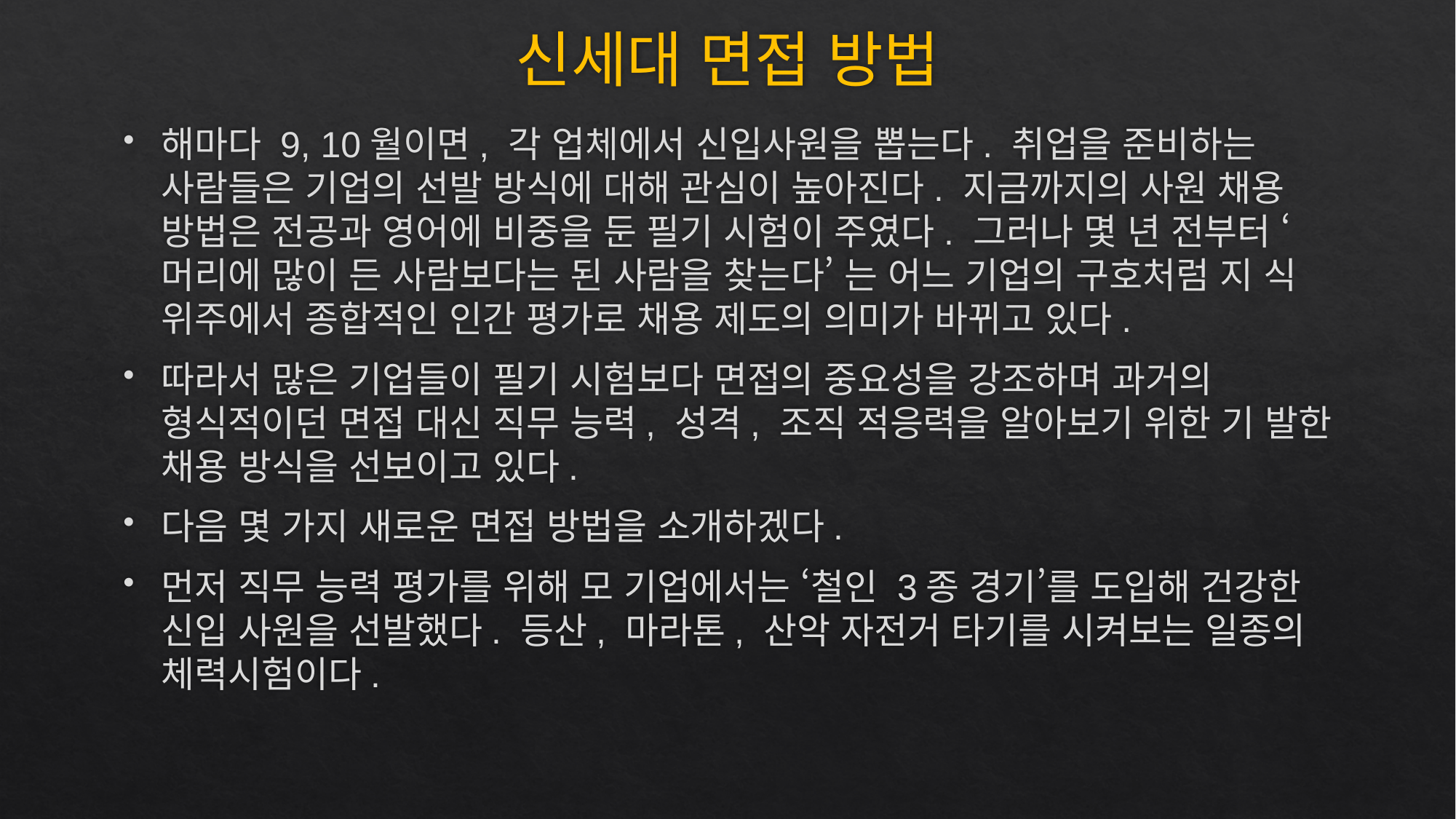

# 신세대 면접 방법
해마다 9, 10월이면, 각 업체에서 신입사원을 뽑는다. 취업을 준비하는 사람들은 기업의 선발 방식에 대해 관심이 높아진다. 지금까지의 사원 채용 방법은 전공과 영어에 비중을 둔 필기 시험이 주였다. 그러나 몇 년 전부터 ‘머리에 많이 든 사람보다는 된 사람을 찾는다’ 는 어느 기업의 구호처럼 지 식 위주에서 종합적인 인간 평가로 채용 제도의 의미가 바뀌고 있다.
따라서 많은 기업들이 필기 시험보다 면접의 중요성을 강조하며 과거의 형식적이던 면접 대신 직무 능력, 성격, 조직 적응력을 알아보기 위한 기 발한 채용 방식을 선보이고 있다.
다음 몇 가지 새로운 면접 방법을 소개하겠다.
먼저 직무 능력 평가를 위해 모 기업에서는 ‘철인 3종 경기’를 도입해 건강한 신입 사원을 선발했다. 등산, 마라톤, 산악 자전거 타기를 시켜보는 일종의 체력시험이다.